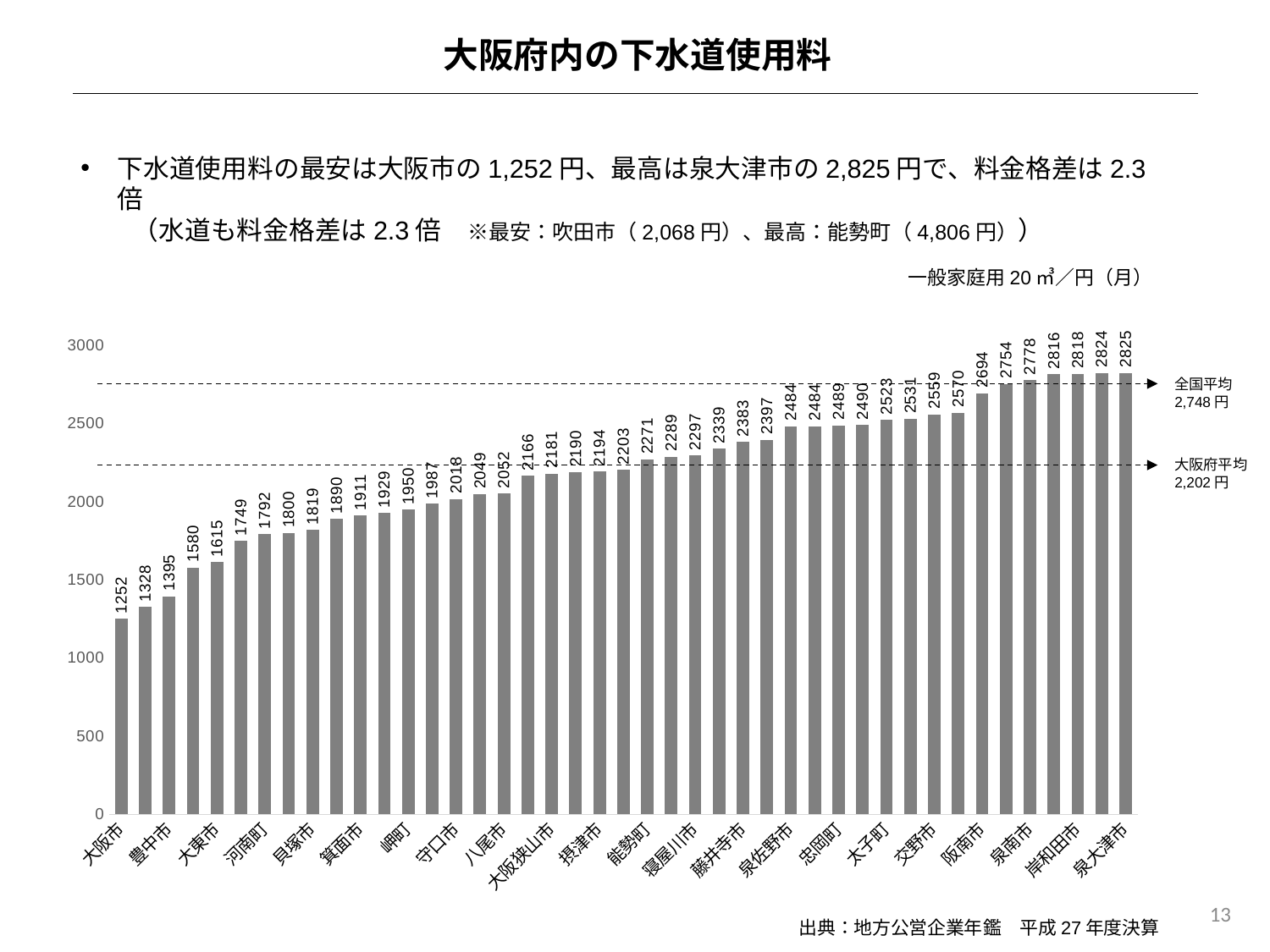

大阪府内の下水道使用料
下水道使用料の最安は大阪市の1,252円、最高は泉大津市の2,825円で、料金格差は2.3倍
　　（水道も料金格差は2.3倍　※最安：吹田市（2,068円）、最高：能勢町（4,806円））
一般家庭用20㎥／円（月）

### Chart

| Category | 下水道 |
|---|---|
| 大阪市 | 1252.0 |
| 池田市 | 1328.0 |
| 豊中市 | 1395.0 |
| 吹田市 | 1580.0 |
| 大東市 | 1615.0 |
| 門真市 | 1749.0 |
| 河南町 | 1792.0 |
| 田尻町 | 1800.0 |
| 貝塚市 | 1819.0 |
| 茨木市 | 1890.0 |
| 箕面市 | 1911.0 |
| 高槻市 | 1929.0 |
| 岬町 | 1950.0 |
| 島本町 | 1987.0 |
| 守口市 | 2018.0 |
| 東大阪市 | 2049.0 |
| 八尾市 | 2052.0 |
| 四條畷市 | 2166.0 |
| 大阪狭山市 | 2181.0 |
| 羽曵野市 | 2190.0 |
| 摂津市 | 2194.0 |
| 和泉市 | 2203.0 |
| 能勢町 | 2271.0 |
| 河内長野市 | 2289.0 |
| 寝屋川市 | 2297.0 |
| 富田林市 | 2339.0 |
| 藤井寺市 | 2383.0 |
| 千早赤阪村 | 2397.0 |
| 泉佐野市 | 2484.0 |
| 豊能町 | 2484.0 |
| 忠岡町 | 2489.0 |
| 熊取町 | 2490.0 |
| 太子町 | 2523.0 |
| 高石市 | 2531.0 |
| 交野市 | 2559.0 |
| 枚方市 | 2570.0 |
| 阪南市 | 2694.0 |
| 柏原市 | 2754.0 |
| 泉南市 | 2778.0 |
| 松原市 | 2816.0 |
| 岸和田市 | 2818.0 |
| 堺市 | 2824.0 |
| 泉大津市 | 2825.0 |
全国平均
2,748円
大阪府平均
2,202円
13
出典：地方公営企業年鑑　平成27年度決算